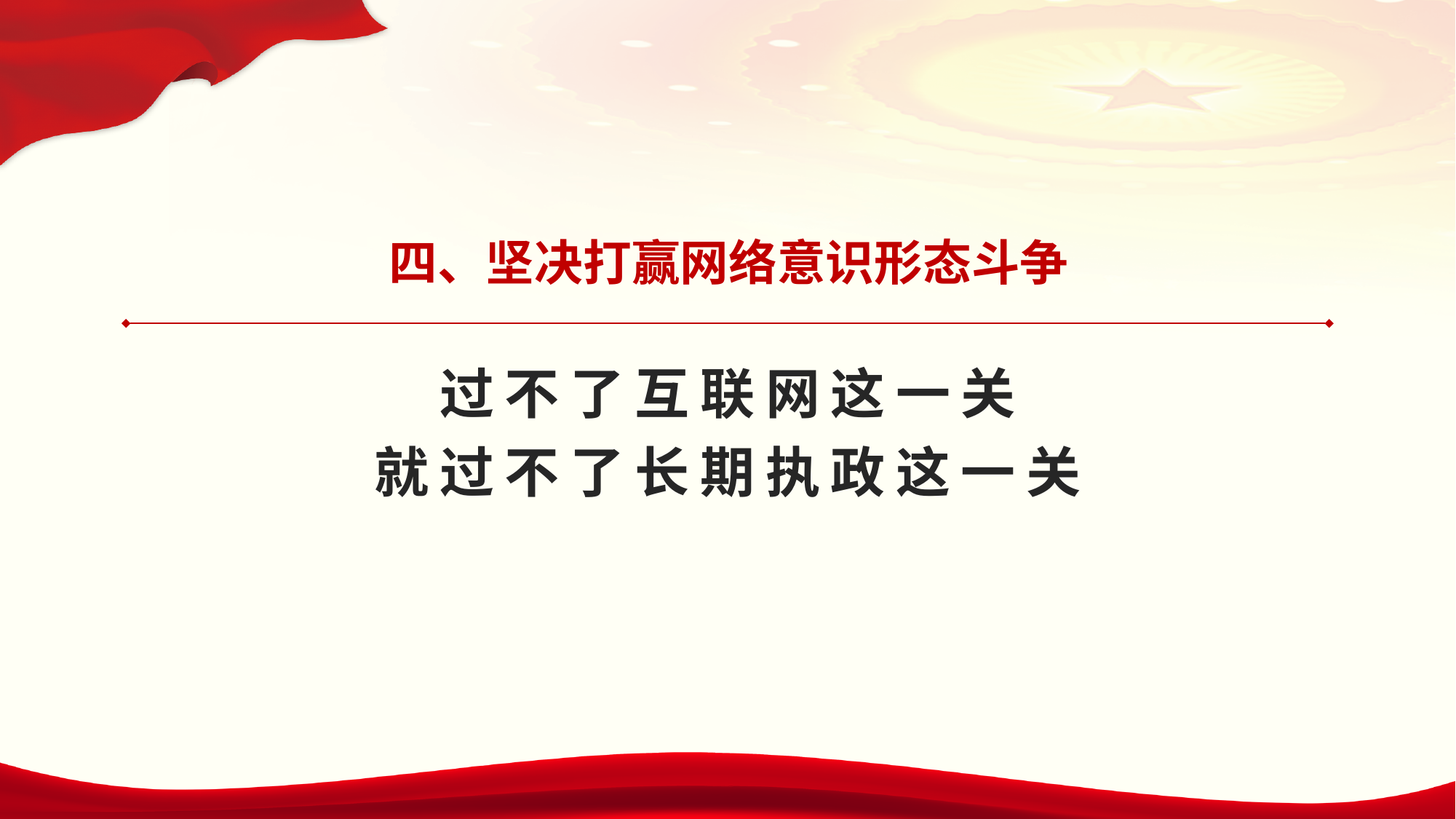

四、坚决打赢网络意识形态斗争
过不了互联网这一关
就过不了长期执政这一关